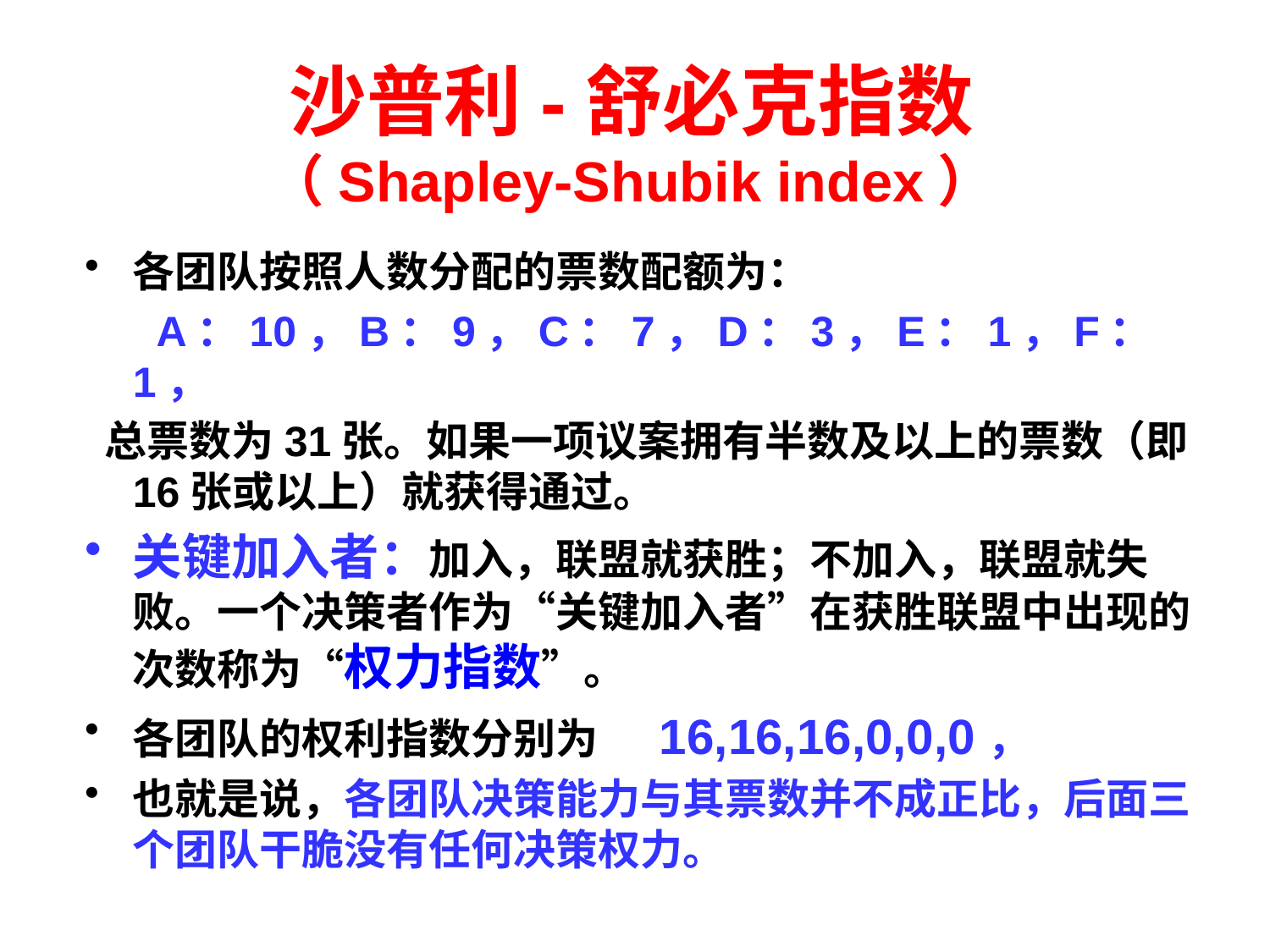

# 沙普利-舒必克指数 （Shapley-Shubik index）
各团队按照人数分配的票数配额为：
      A：10，B：9，C：7，D：3，E：1，F：1，
 总票数为31张。如果一项议案拥有半数及以上的票数（即16张或以上）就获得通过。
关键加入者：加入，联盟就获胜；不加入，联盟就失败。一个决策者作为“关键加入者”在获胜联盟中出现的次数称为“权力指数”。
各团队的权利指数分别为     16,16,16,0,0,0，
也就是说，各团队决策能力与其票数并不成正比，后面三个团队干脆没有任何决策权力。